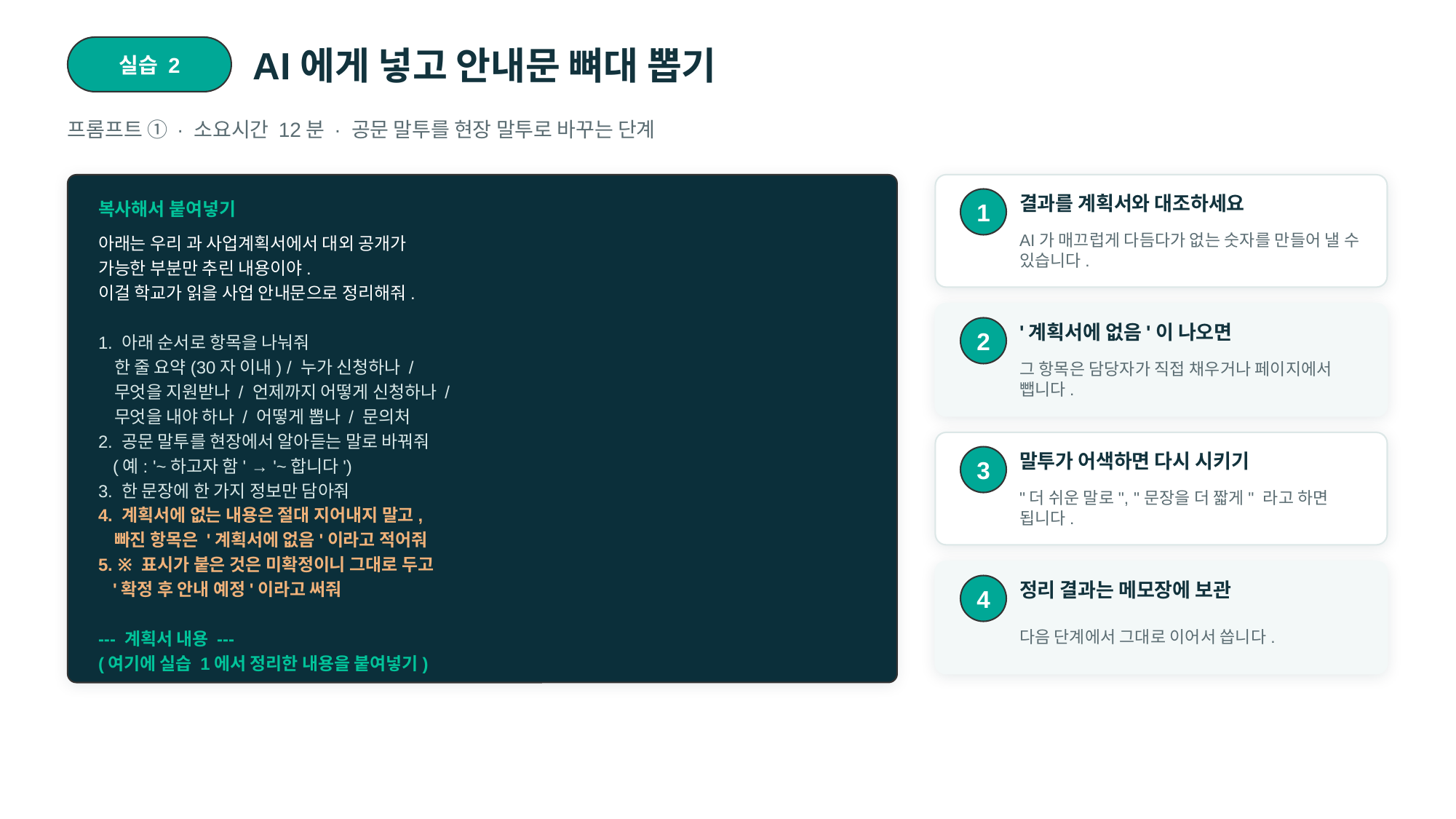

실습 2
AI에게 넣고 안내문 뼈대 뽑기
프롬프트 ① · 소요시간 12분 · 공문 말투를 현장 말투로 바꾸는 단계

결과를 계획서와 대조하세요

1
복사해서 붙여넣기
AI가 매끄럽게 다듬다가 없는 숫자를 만들어 낼 수 있습니다.
아래는 우리 과 사업계획서에서 대외 공개가
가능한 부분만 추린 내용이야.
이걸 학교가 읽을 사업 안내문으로 정리해줘.

1. 아래 순서로 항목을 나눠줘
   한 줄 요약(30자 이내) / 누가 신청하나 /
   무엇을 지원받나 / 언제까지 어떻게 신청하나 /
   무엇을 내야 하나 / 어떻게 뽑나 / 문의처
2. 공문 말투를 현장에서 알아듣는 말로 바꿔줘
   (예: '~하고자 함' → '~합니다')
3. 한 문장에 한 가지 정보만 담아줘
4. 계획서에 없는 내용은 절대 지어내지 말고,
   빠진 항목은 '계획서에 없음'이라고 적어줘
5. ※ 표시가 붙은 것은 미확정이니 그대로 두고
   '확정 후 안내 예정'이라고 써줘

--- 계획서 내용 ---
(여기에 실습 1에서 정리한 내용을 붙여넣기)

'계획서에 없음'이 나오면

2
그 항목은 담당자가 직접 채우거나 페이지에서 뺍니다.

말투가 어색하면 다시 시키기

3
"더 쉬운 말로", "문장을 더 짧게" 라고 하면 됩니다.

정리 결과는 메모장에 보관

4
다음 단계에서 그대로 이어서 씁니다.